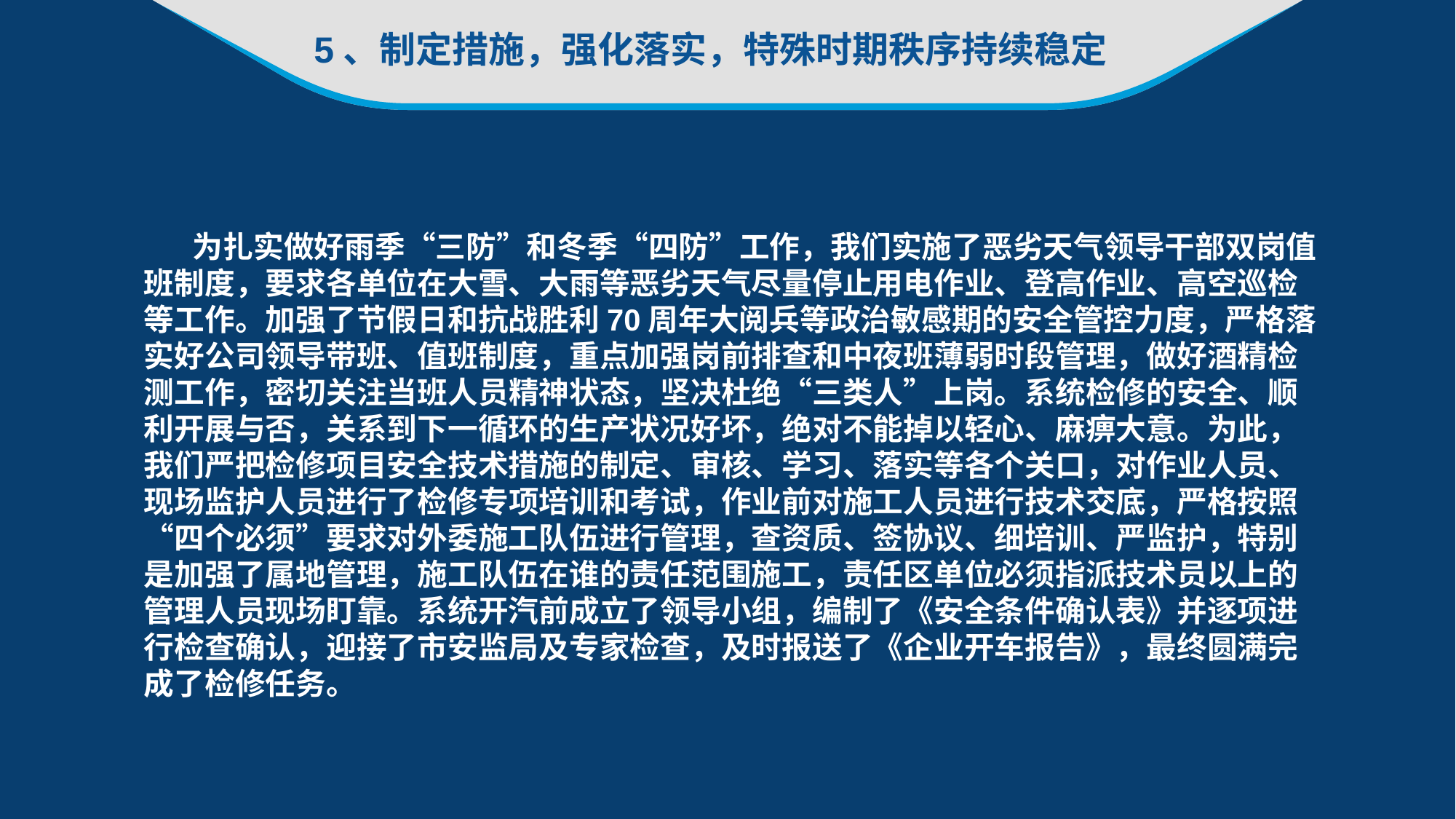

5、制定措施，强化落实，特殊时期秩序持续稳定
      为扎实做好雨季“三防”和冬季“四防”工作，我们实施了恶劣天气领导干部双岗值班制度，要求各单位在大雪、大雨等恶劣天气尽量停止用电作业、登高作业、高空巡检等工作。加强了节假日和抗战胜利70周年大阅兵等政治敏感期的安全管控力度，严格落实好公司领导带班、值班制度，重点加强岗前排查和中夜班薄弱时段管理，做好酒精检测工作，密切关注当班人员精神状态，坚决杜绝“三类人”上岗。系统检修的安全、顺利开展与否，关系到下一循环的生产状况好坏，绝对不能掉以轻心、麻痹大意。为此，我们严把检修项目安全技术措施的制定、审核、学习、落实等各个关口，对作业人员、现场监护人员进行了检修专项培训和考试，作业前对施工人员进行技术交底，严格按照“四个必须”要求对外委施工队伍进行管理，查资质、签协议、细培训、严监护，特别是加强了属地管理，施工队伍在谁的责任范围施工，责任区单位必须指派技术员以上的管理人员现场盯靠。系统开汽前成立了领导小组，编制了《安全条件确认表》并逐项进行检查确认，迎接了市安监局及专家检查，及时报送了《企业开车报告》，最终圆满完成了检修任务。